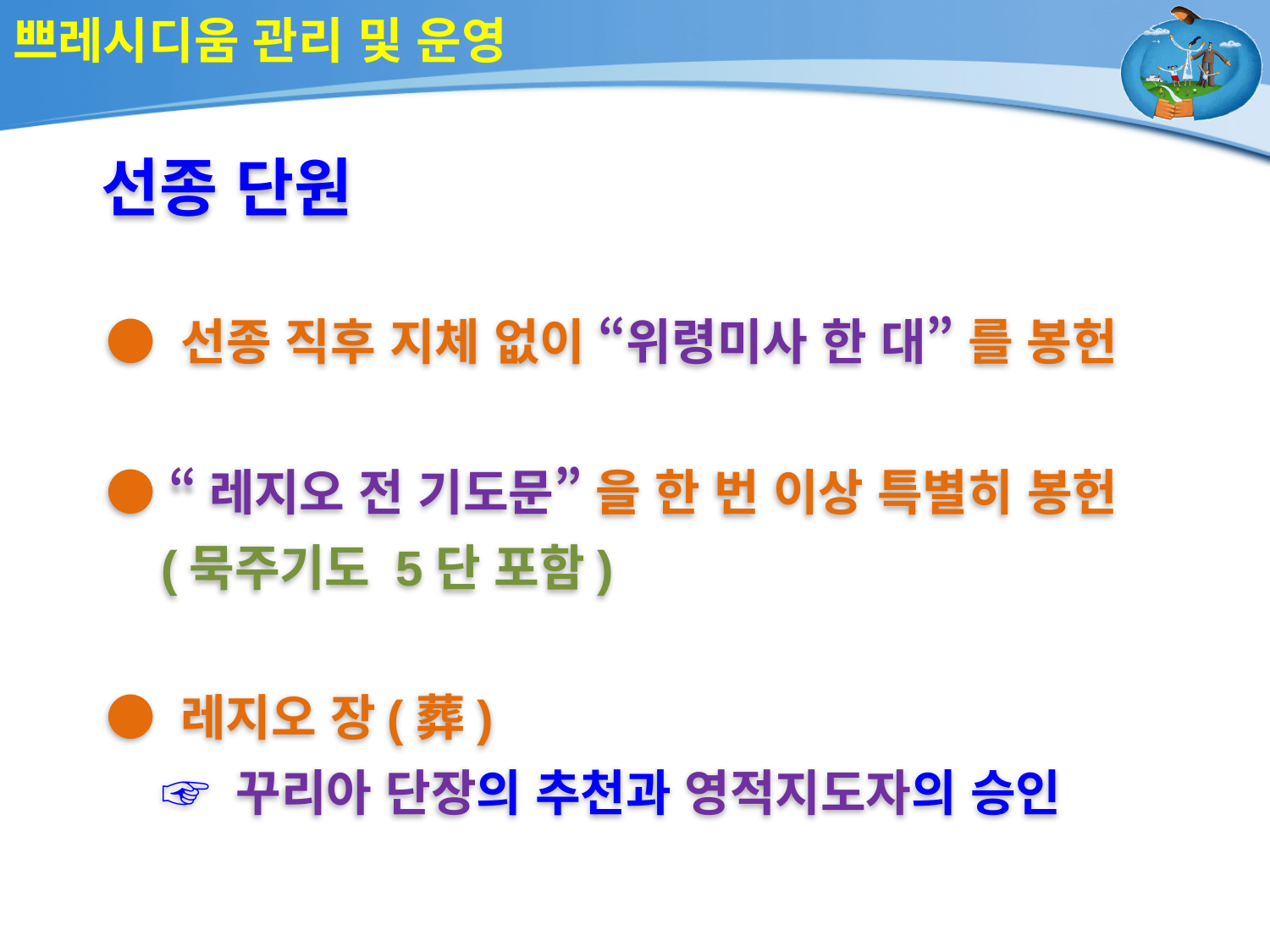

# 쁘레시디움 관리 및 운영
선종 단원
● 선종 직후 지체 없이 “위령미사 한 대” 를 봉헌

● “레지오 전 기도문” 을 한 번 이상 특별히 봉헌
    (묵주기도 5단 포함)

● 레지오 장(葬)
    ☞ 꾸리아 단장의 추천과 영적지도자의 승인